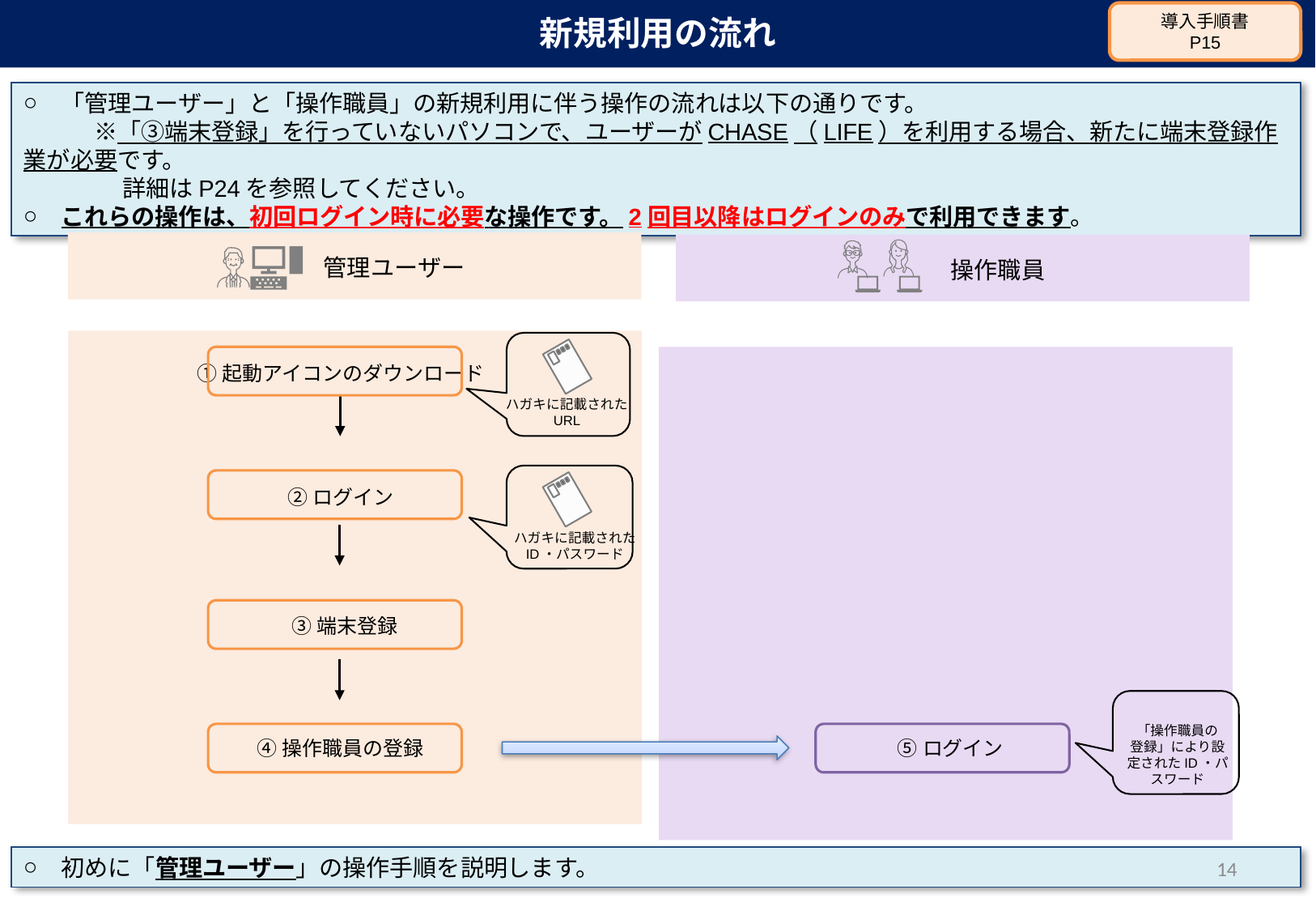

新規利用の流れ
導入手順書
P15
「管理ユーザー」と「操作職員」の新規利用に伴う操作の流れは以下の通りです。
　　　※「③端末登録」を行っていないパソコンで、ユーザーがCHASE（LIFE）を利用する場合、新たに端末登録作業が必要です。
　　　　 詳細はP24を参照してください。
これらの操作は、初回ログイン時に必要な操作です。2回目以降はログインのみで利用できます。

管理ユーザー

操作職員

①起動アイコンのダウンロード
ハガキに記載された
URL

②ログイン
ハガキに記載された
ID・パスワード

③端末登録

「操作職員の
登録」により設定されたID・パスワード

④操作職員の登録
⑤ログイン

14
初めに「管理ユーザー」の操作手順を説明します。